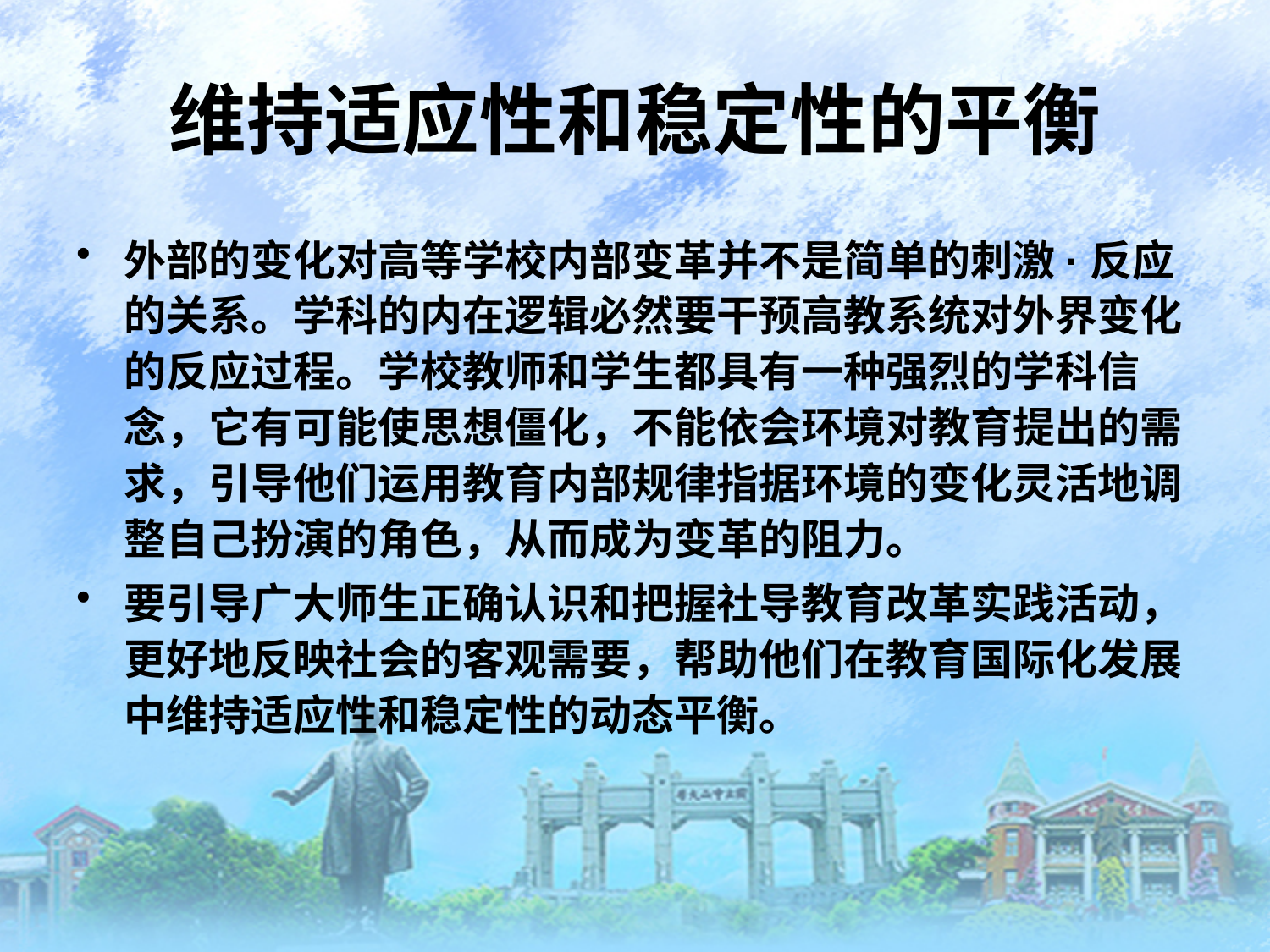

# 维持适应性和稳定性的平衡
外部的变化对高等学校内部变革并不是简单的刺激·反应的关系。学科的内在逻辑必然要干预高教系统对外界变化的反应过程。学校教师和学生都具有一种强烈的学科信念，它有可能使思想僵化，不能依会环境对教育提出的需求，引导他们运用教育内部规律指据环境的变化灵活地调整自己扮演的角色，从而成为变革的阻力。
要引导广大师生正确认识和把握社导教育改革实践活动，更好地反映社会的客观需要，帮助他们在教育国际化发展中维持适应性和稳定性的动态平衡。